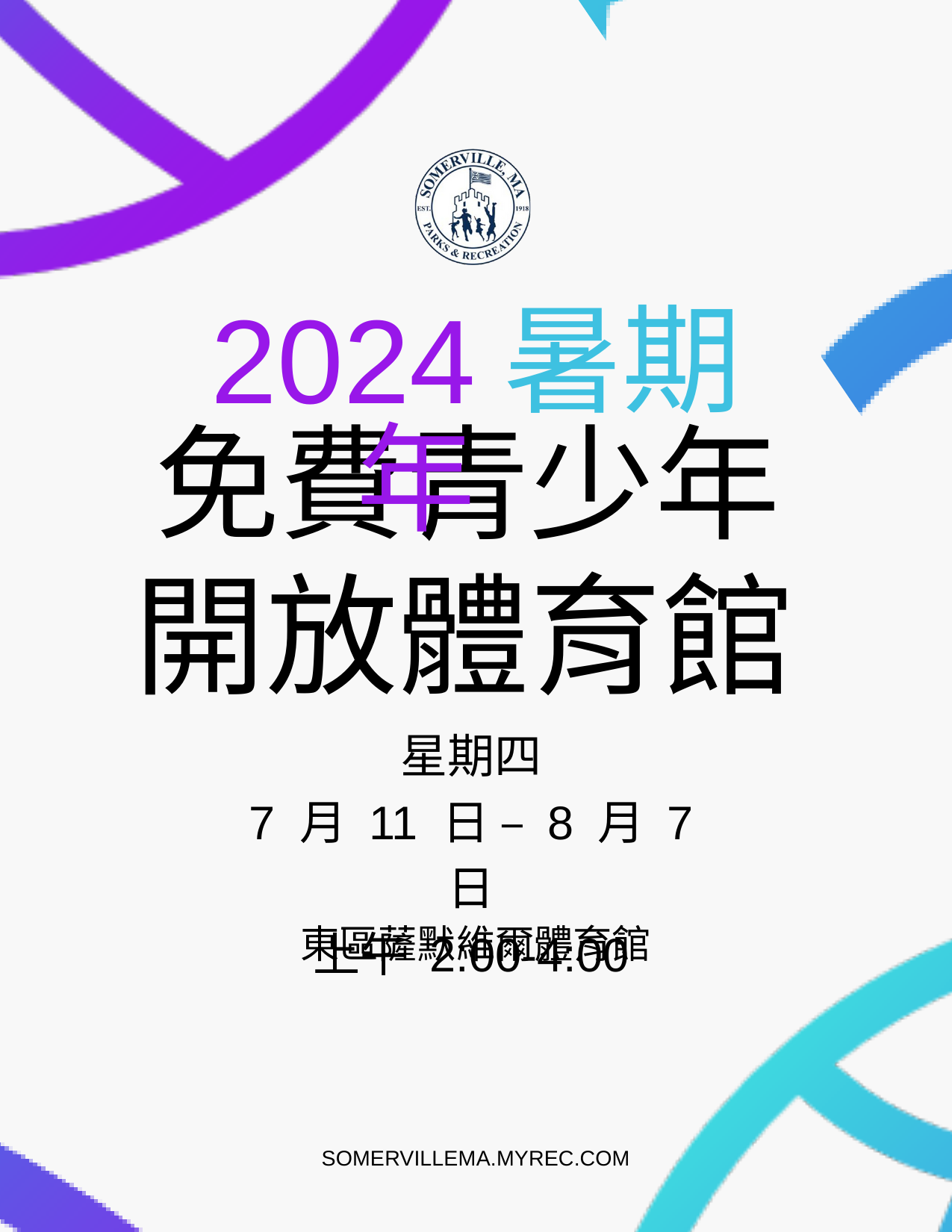

2024 年
 暑期
免費青少年
開放體育館

星期四
7 月 11 日 – 8 月 7 日
上午 2:00-4:00

東區薩默維爾體育館
SOMERVILLEMA.MYREC.COM